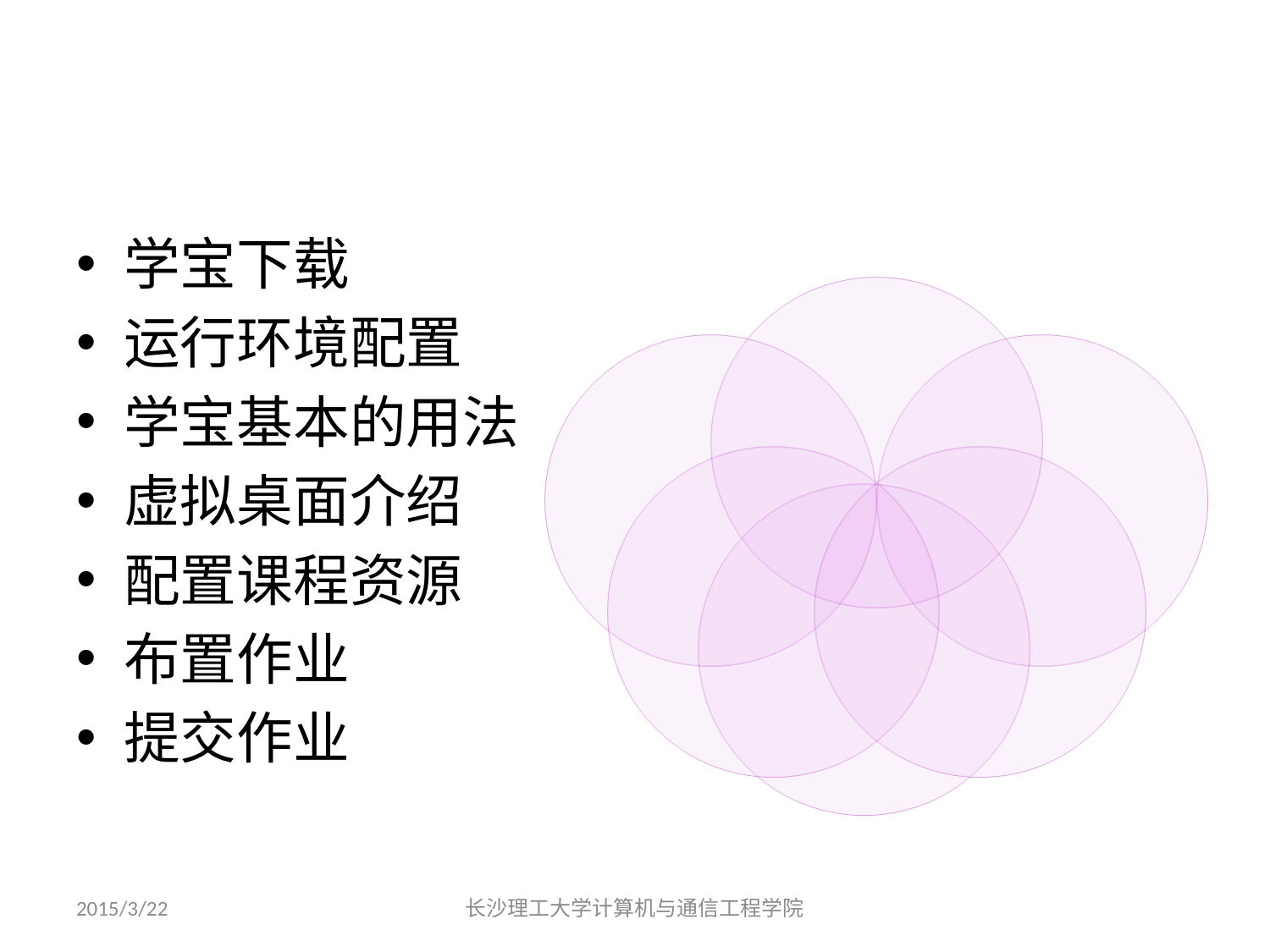

#
学宝下载
运行环境配置
学宝基本的用法
虚拟桌面介绍
配置课程资源
布置作业
提交作业
2015/3/22
长沙理工大学计算机与通信工程学院